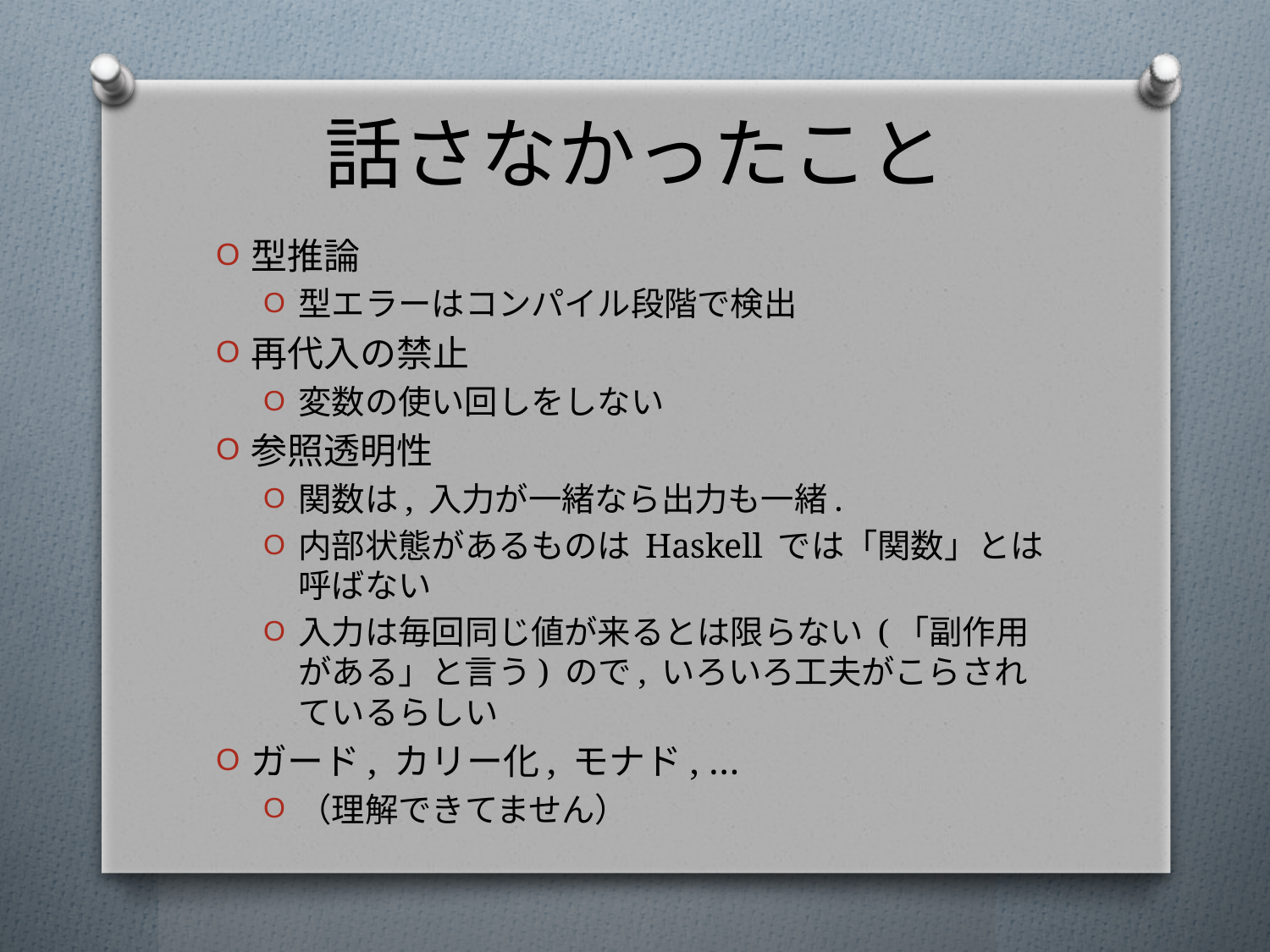

# 話さなかったこと
型推論
型エラーはコンパイル段階で検出
再代入の禁止
変数の使い回しをしない
参照透明性
関数は, 入力が一緒なら出力も一緒.
内部状態があるものは Haskell では「関数」とは呼ばない
入力は毎回同じ値が来るとは限らない (「副作用がある」と言う) ので, いろいろ工夫がこらされているらしい
ガード, カリー化, モナド, …
（理解できてません）